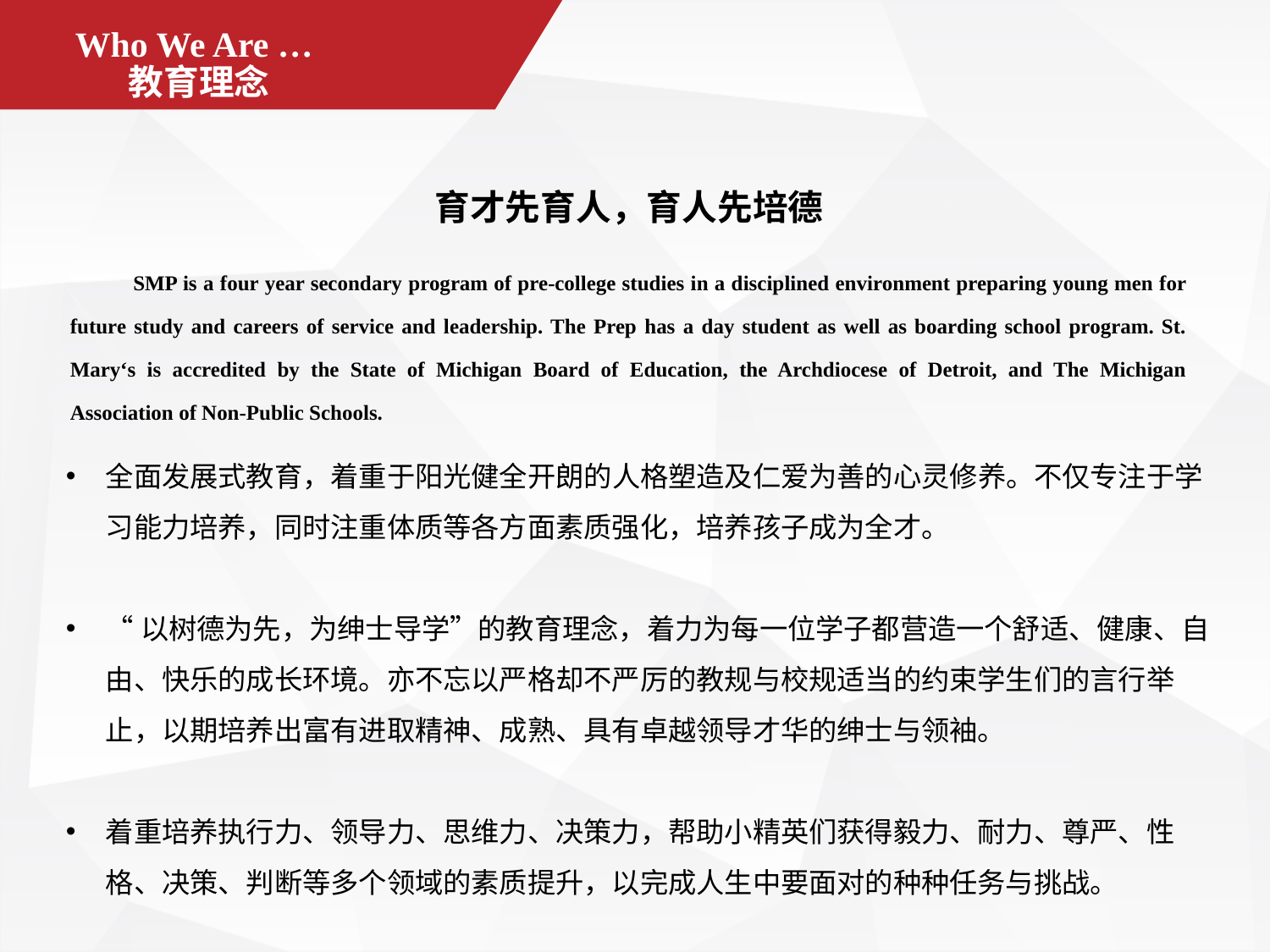

# Who We Are … 教育理念
育才先育人，育人先培德
          SMP is a four year secondary program of pre-college studies in a disciplined environment preparing young men for future study and careers of service and leadership. The Prep has a day student as well as boarding school program. St. Mary‘s is accredited by the State of Michigan Board of Education, the Archdiocese of Detroit, and The Michigan Association of Non-Public Schools.
全面发展式教育，着重于阳光健全开朗的人格塑造及仁爱为善的心灵修养。不仅专注于学习能力培养，同时注重体质等各方面素质强化，培养孩子成为全才。

“以树德为先，为绅士导学”的教育理念，着力为每一位学子都营造一个舒适、健康、自由、快乐的成长环境。亦不忘以严格却不严厉的教规与校规适当的约束学生们的言行举止，以期培养出富有进取精神、成熟、具有卓越领导才华的绅士与领袖。

着重培养执行力、领导力、思维力、决策力，帮助小精英们获得毅力、耐力、尊严、性格、决策、判断等多个领域的素质提升，以完成人生中要面对的种种任务与挑战。